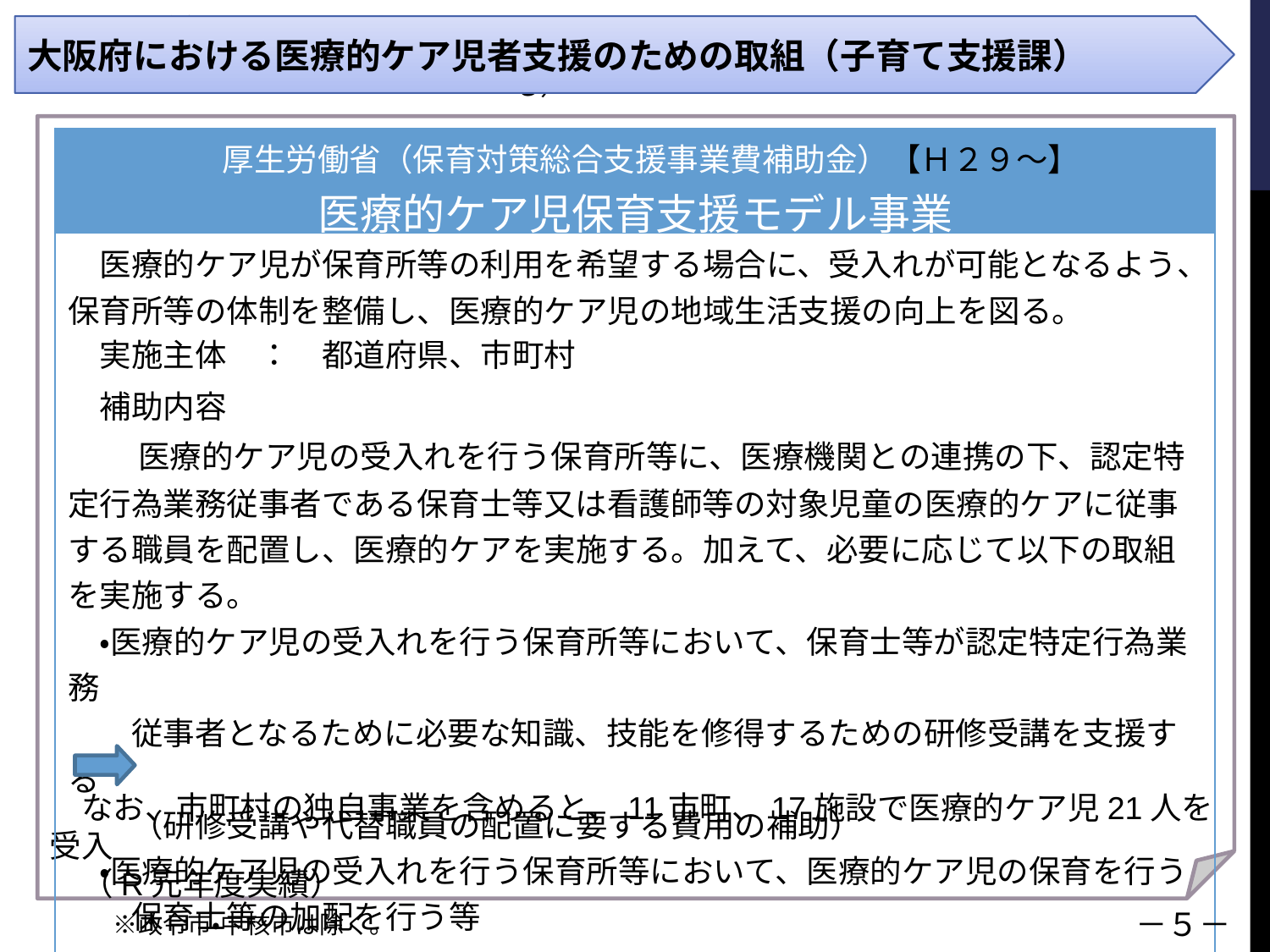

大阪府における医療的ケア児者支援のための取組（子育て支援課）
医療的ケア児支援のための取組概要（福祉：子ども）
大阪府

　なお、市町村の独自事業を含めると、11市町、17施設で医療的ケア児21人を受入
　（R元年度実績）　　　　　　　　　　　　　　　　　　　　　　　　　　　　　※政令市・中核市は除く。

| 厚生労働省（保育対策総合支援事業費補助金）【Ｈ２９～】 医療的ケア児保育支援モデル事業 |
| --- |
| 医療的ケア児が保育所等の利用を希望する場合に、受入れが可能となるよう、保育所等の体制を整備し、医療的ケア児の地域生活支援の向上を図る。 |
| 実施主体　：　都道府県、市町村 |
| 補助内容 　　医療的ケア児の受入れを行う保育所等に、医療機関との連携の下、認定特定行為業務従事者である保育士等又は看護師等の対象児童の医療的ケアに従事する職員を配置し、医療的ケアを実施する。加えて、必要に応じて以下の取組を実施する。 　・医療的ケア児の受入れを行う保育所等において、保育士等が認定特定行為業務 　　従事者となるために必要な知識、技能を修得するための研修受講を支援する 　　（研修受講や代替職員の配置に要する費用の補助） 　・医療的ケア児の受入れを行う保育所等において、医療的ケア児の保育を行う 　　保育士等の加配を行う等 　　　府内で３市町が採択され、６施設で医療的ケア児８人を受入（R元実績） ※政令市・中核市は除く。 |

－５－